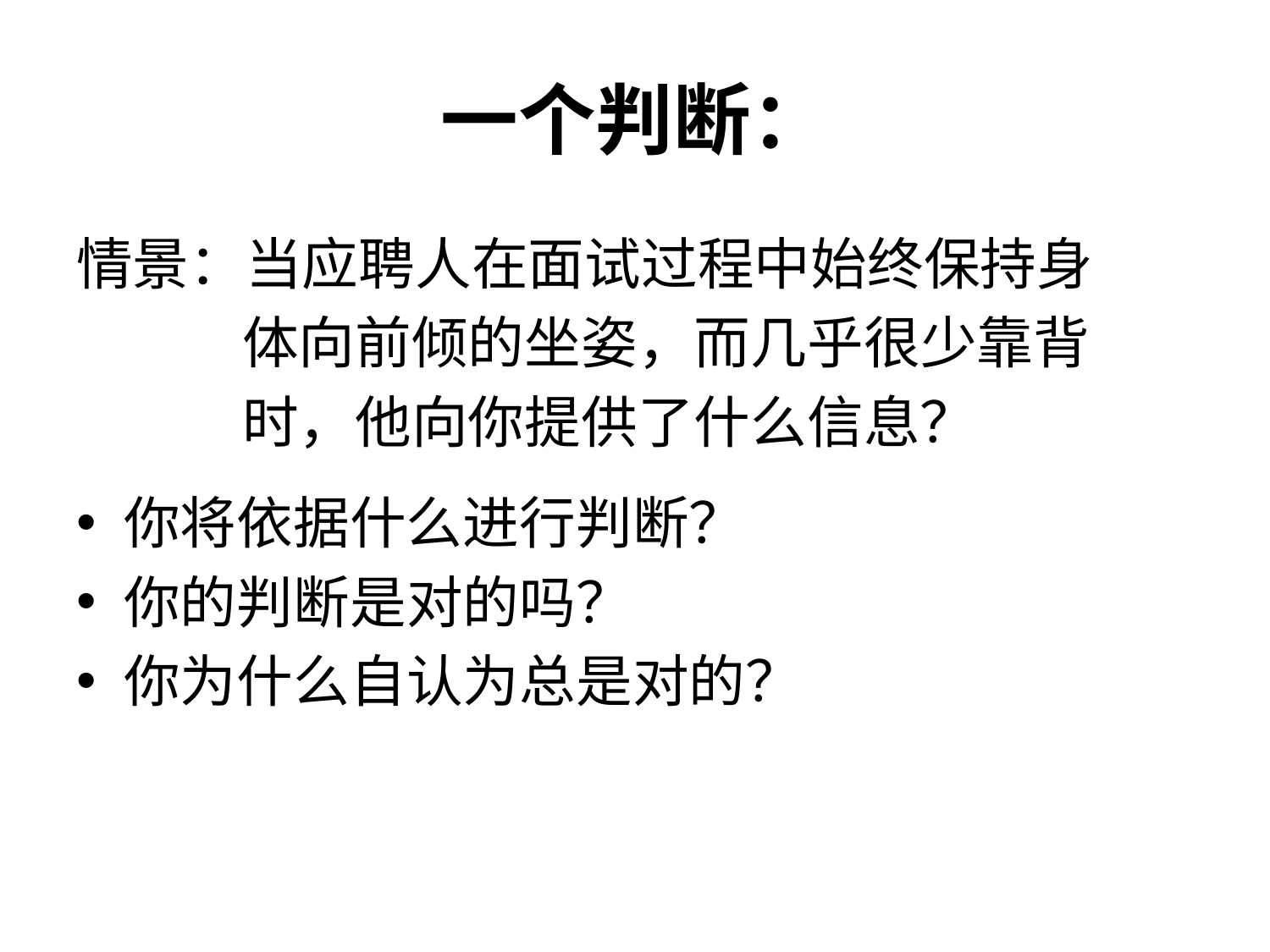

# 一个判断：
情景：当应聘人在面试过程中始终保持身
            体向前倾的坐姿，而几乎很少靠背
            时，他向你提供了什么信息？

你将依据什么进行判断？
你的判断是对的吗？
你为什么自认为总是对的？